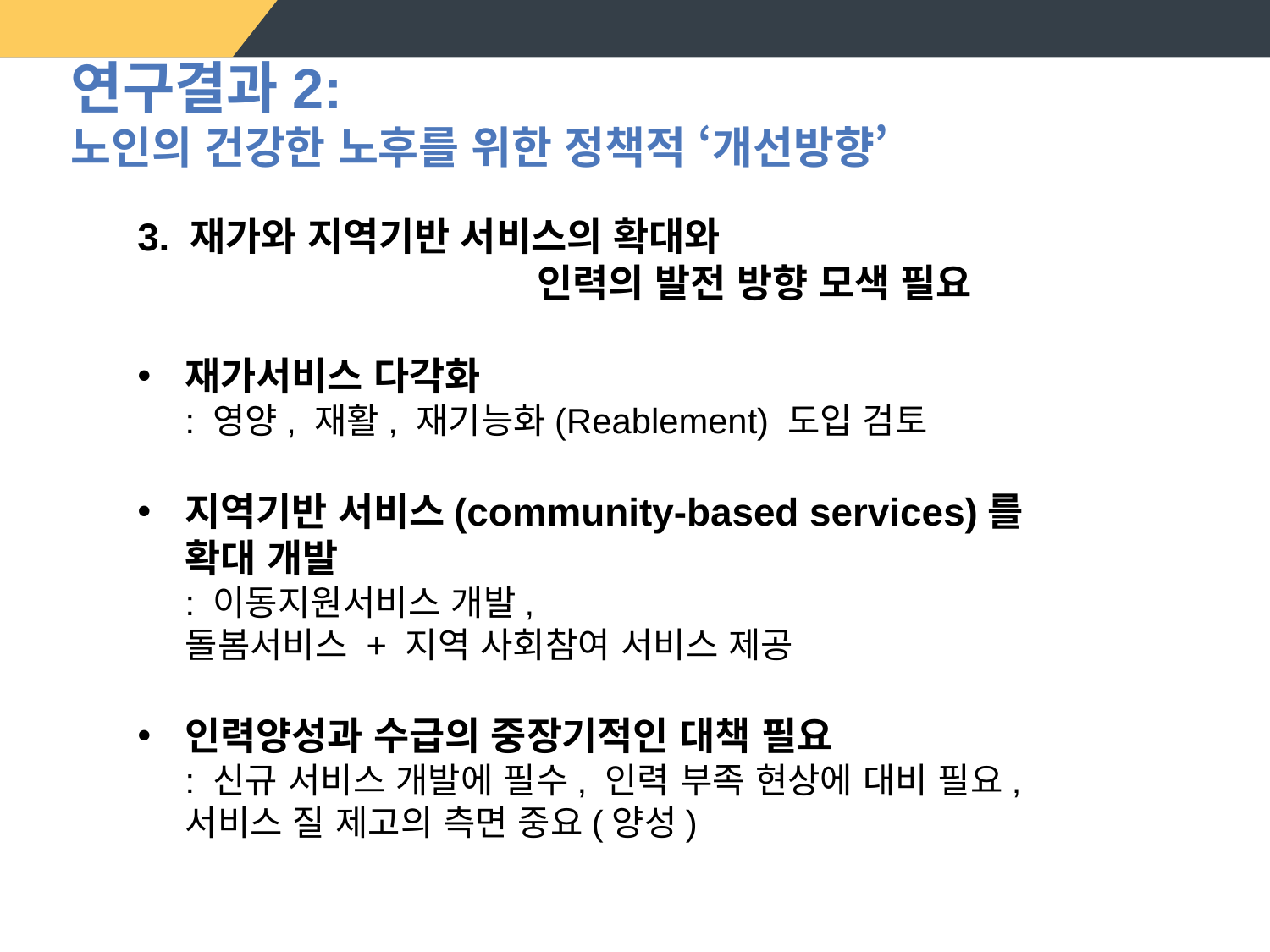

연구결과2:
노인의 건강한 노후를 위한 정책적 ‘개선방향’
3. 재가와 지역기반 서비스의 확대와
인력의 발전 방향 모색 필요

재가서비스 다각화
: 영양, 재활, 재기능화(Reablement) 도입 검토

지역기반 서비스(community-based services)를
확대 개발
: 이동지원서비스 개발,
돌봄서비스 + 지역 사회참여 서비스 제공

인력양성과 수급의 중장기적인 대책 필요
: 신규 서비스 개발에 필수, 인력 부족 현상에 대비 필요,
서비스 질 제고의 측면 중요(양성)